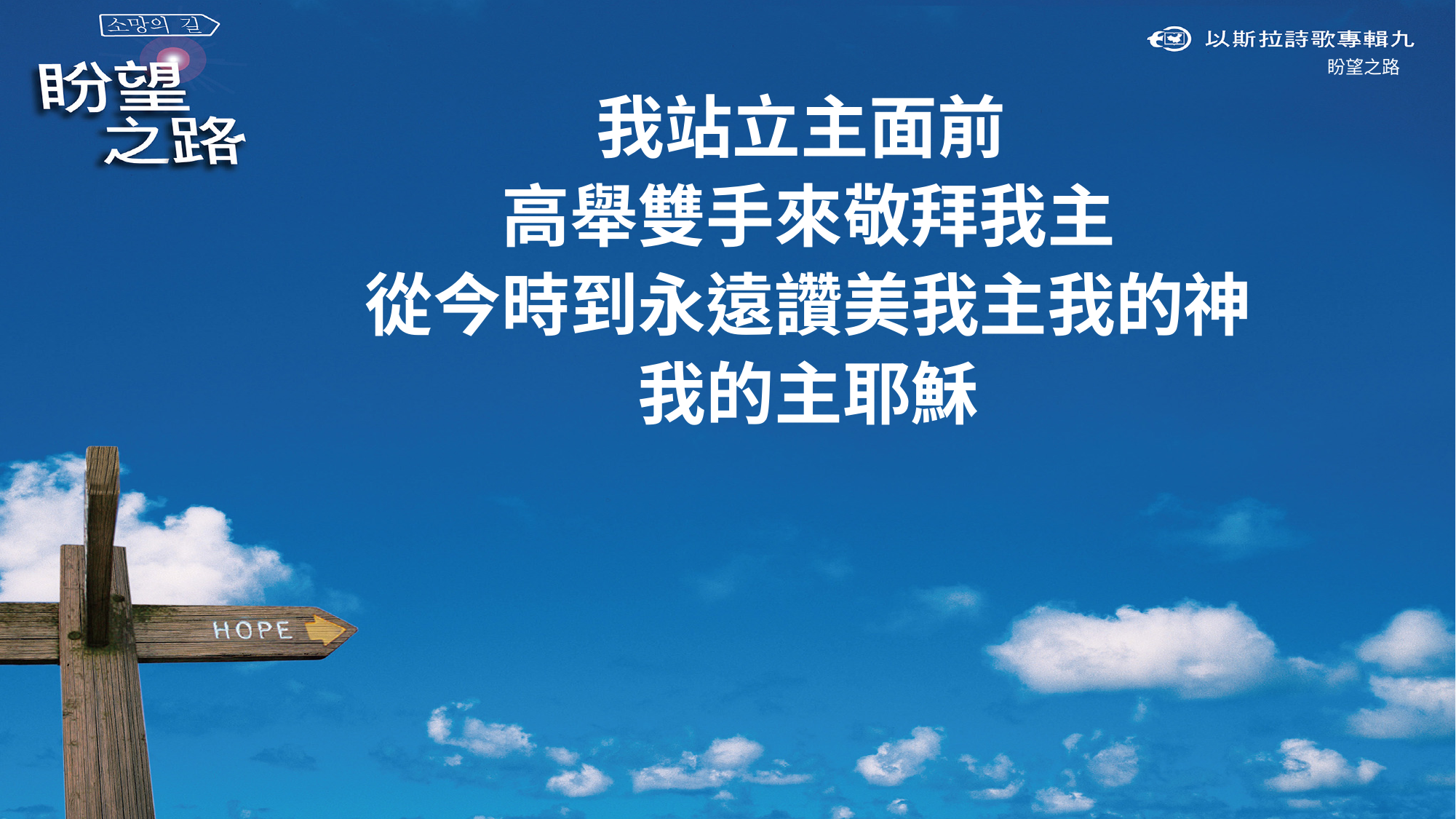

盼望之路
我站立主面前
高舉雙手來敬拜我主
從今時到永遠讚美我主我的神
我的主耶穌